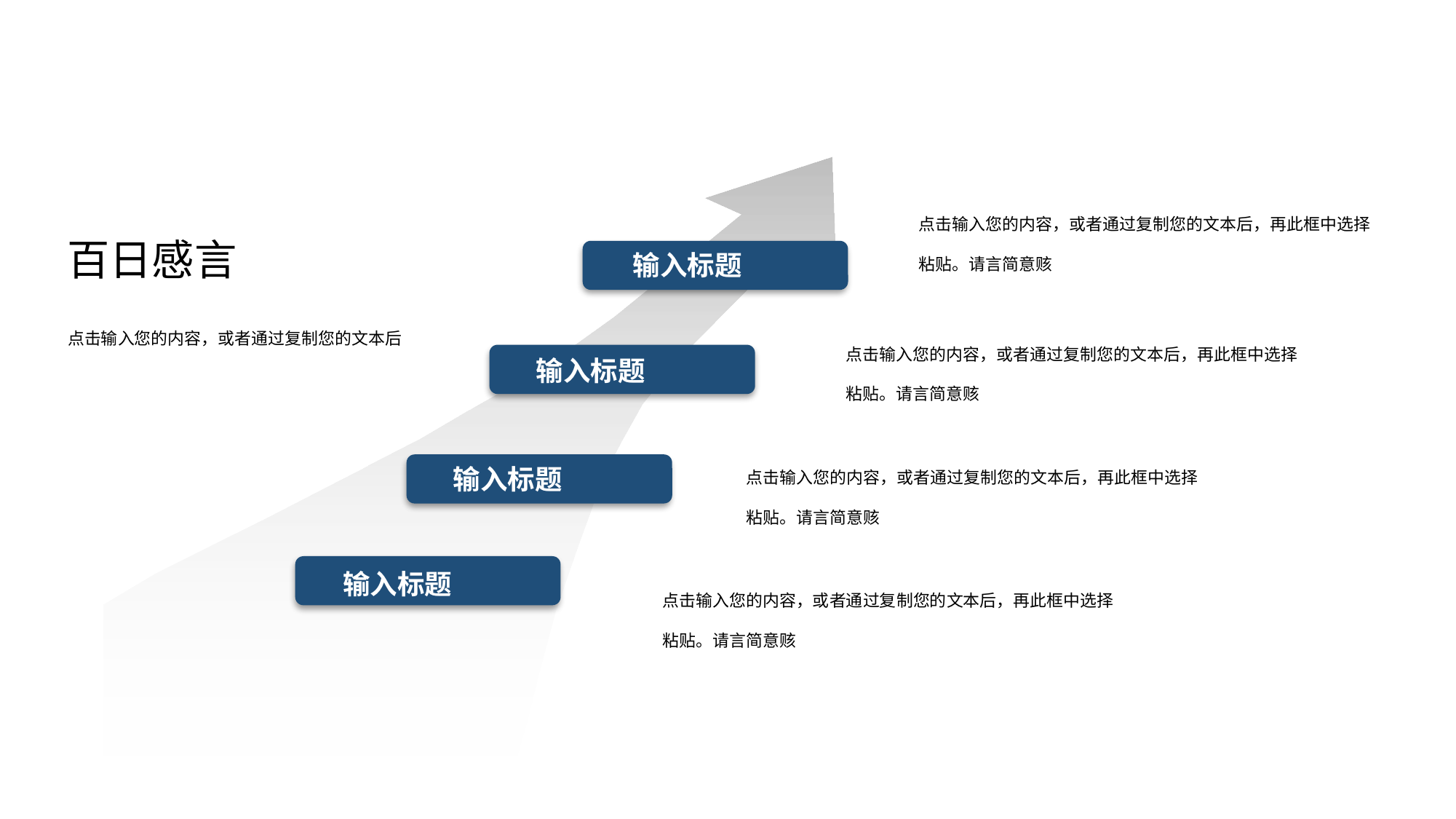

点击输入您的内容，或者通过复制您的文本后，再此框中选择粘贴。请言简意赅
百日感言

输入标题
点击输入您的内容，或者通过复制您的文本后
点击输入您的内容，或者通过复制您的文本后，再此框中选择粘贴。请言简意赅

输入标题
点击输入您的内容，或者通过复制您的文本后，再此框中选择粘贴。请言简意赅

输入标题

输入标题
点击输入您的内容，或者通过复制您的文本后，再此框中选择粘贴。请言简意赅